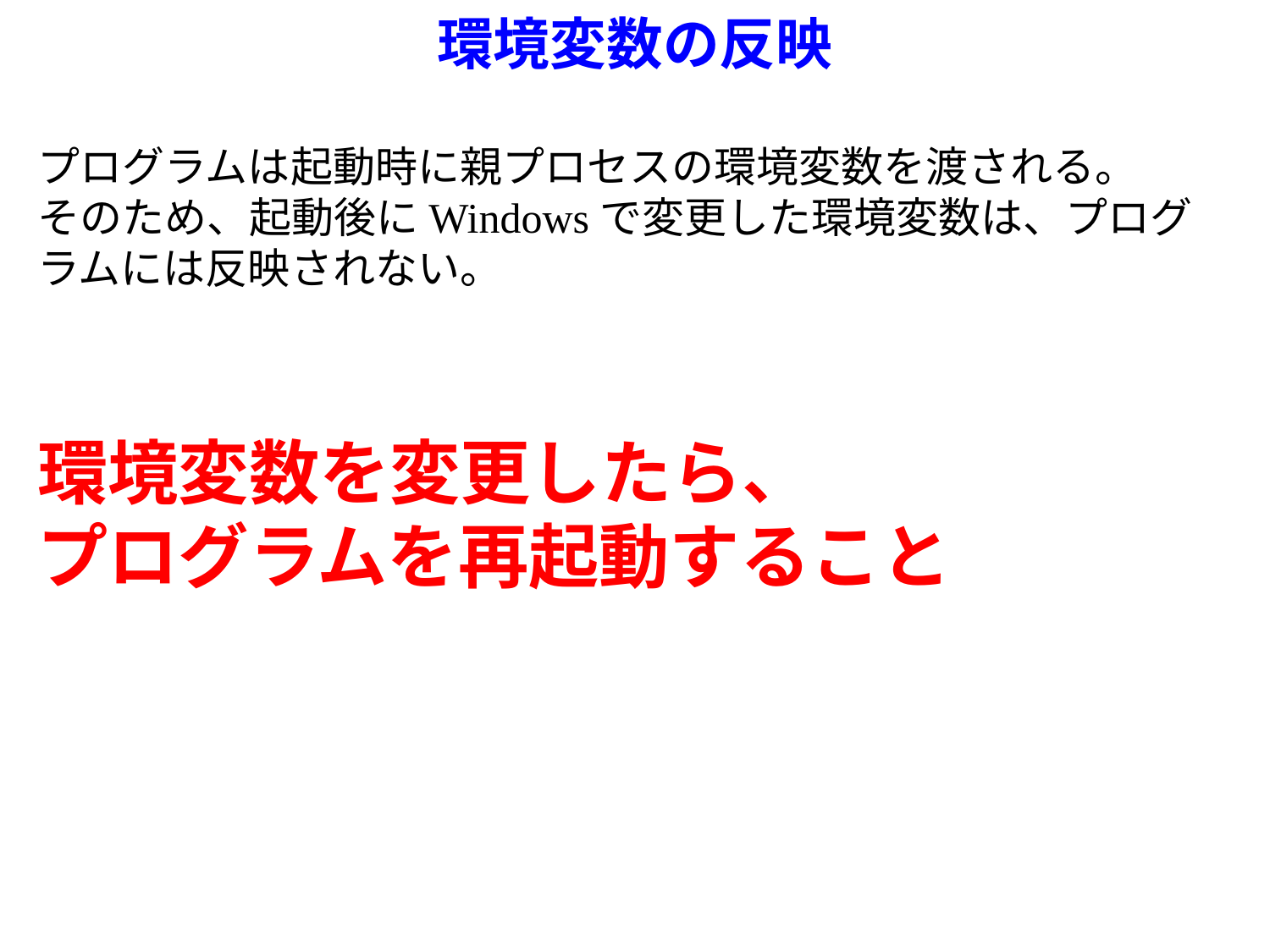

環境変数の反映
プログラムは起動時に親プロセスの環境変数を渡される。
そのため、起動後にWindowsで変更した環境変数は、プログラムには反映されない。

環境変数を変更したら、
プログラムを再起動すること